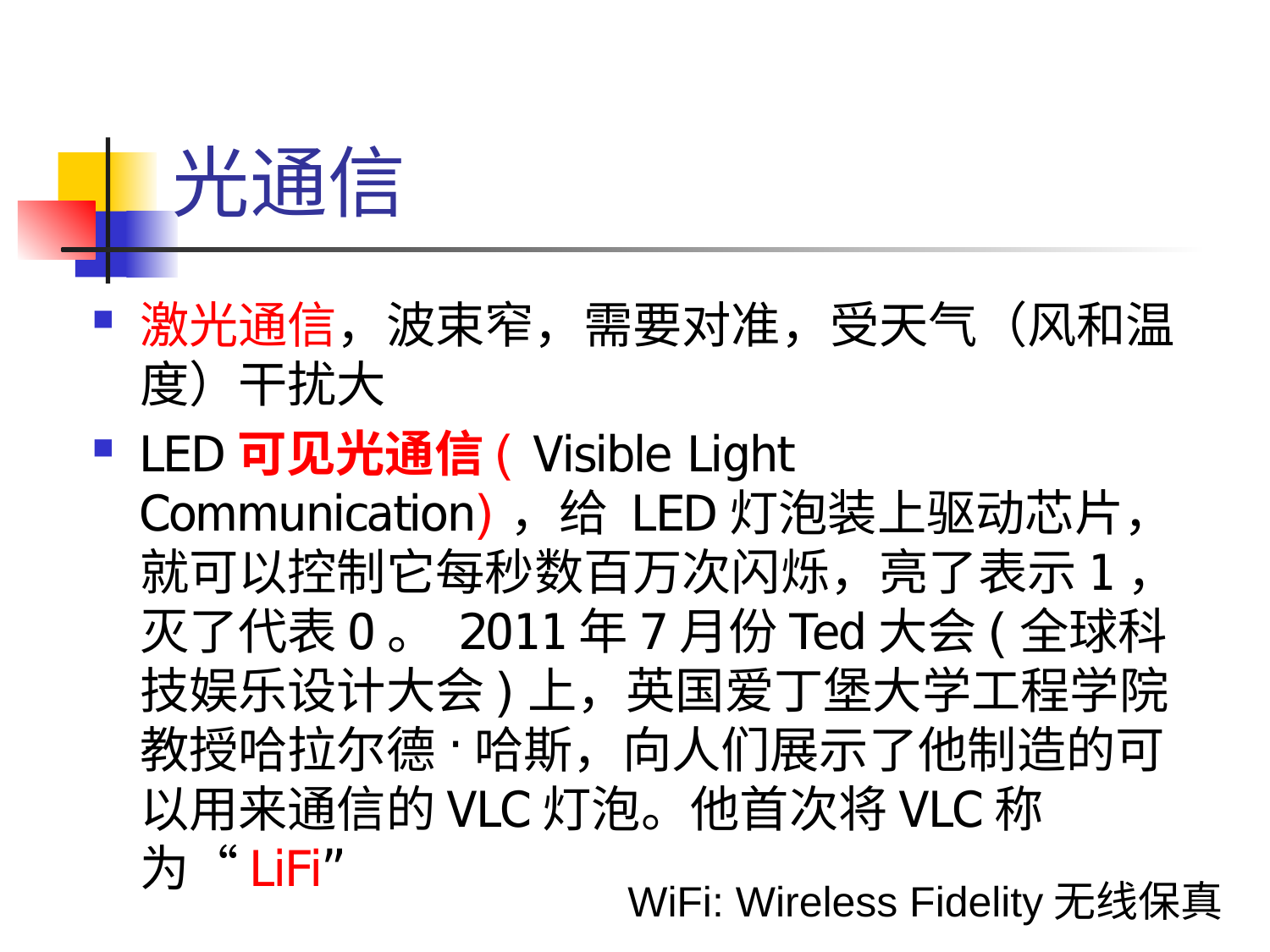

# 光通信
激光通信，波束窄，需要对准，受天气（风和温度）干扰大
LED可见光通信( Visible Light Communication)，给 LED灯泡装上驱动芯片，就可以控制它每秒数百万次闪烁，亮了表示1，灭了代表0。 2011年7月份Ted大会(全球科技娱乐设计大会)上，英国爱丁堡大学工程学院教授哈拉尔德·哈斯，向人们展示了他制造的可以用来通信的VLC灯泡。他首次将VLC称为“LiFi”
WiFi: Wireless Fidelity无线保真